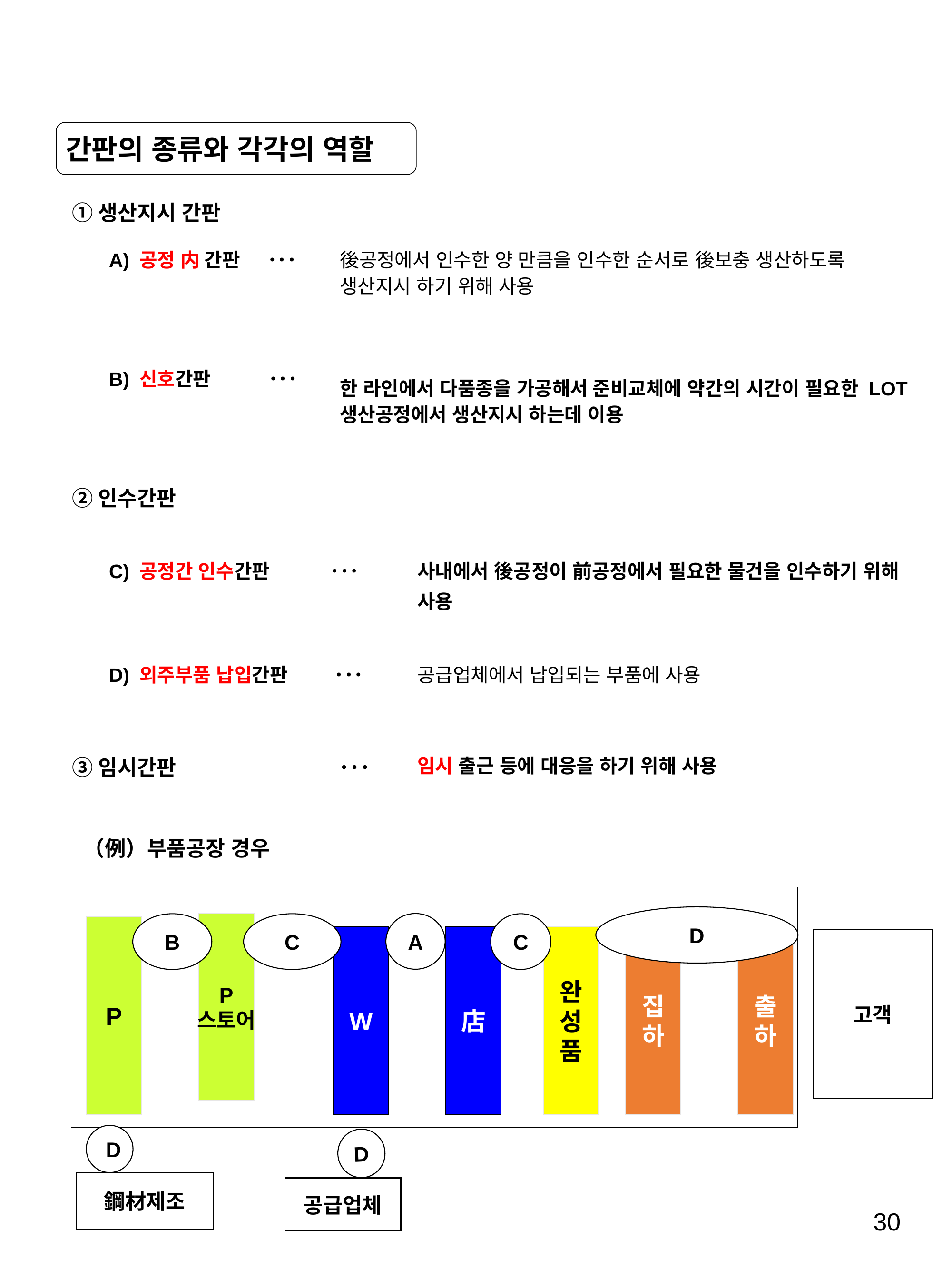

간판의 종류와 각각의 역할
①생산지시 간판
A) 공정 内 간판     ･･･

後공정에서 인수한 양 만큼을 인수한 순서로 後보충 생산하도록
생산지시 하기 위해 사용
B) 신호간판       　･･･

한 라인에서 다품종을 가공해서 준비교체에 약간의 시간이 필요한 LOT생산공정에서 생산지시 하는데 이용
②인수간판

C) 공정간 인수간판           ･･･

사내에서 後공정이 前공정에서 필요한 물건을 인수하기 위해 사용
D) 외주부품 납입간판     　･･･

공급업체에서 납입되는 부품에 사용
③임시간판      　　　　　　･･･
임시 출근 등에 대응을 하기 위해 사용
（例）부품공장 경우

D
P
스토어
A
B
C
C
P
W
店

완
성
품

집
하
출
하
고객
D
D
鋼材제조
공급업체
30